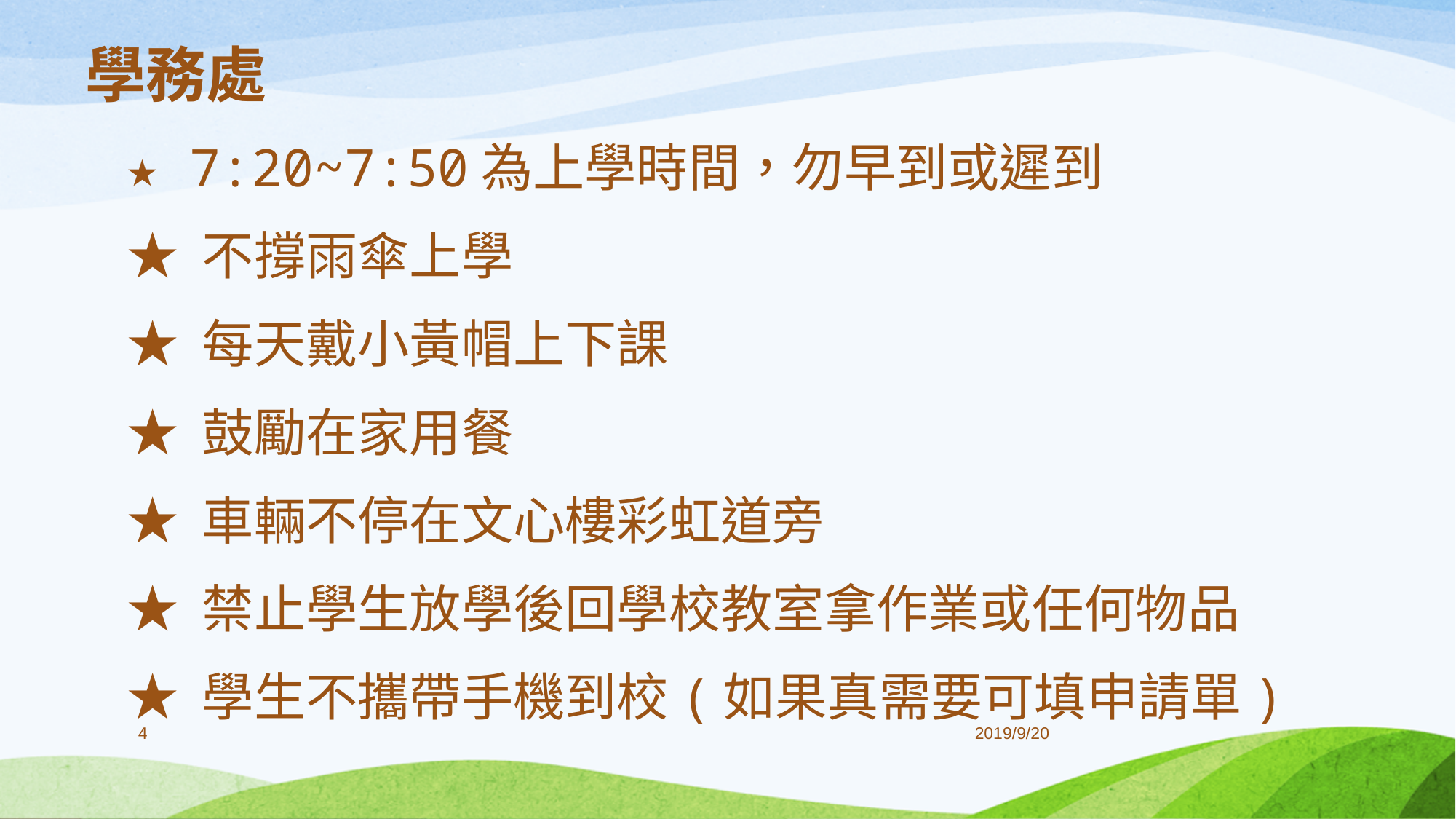

學務處
★ 7:20~7:50為上學時間，勿早到或遲到
★ 不撐雨傘上學
★ 每天戴小黃帽上下課
★ 鼓勵在家用餐
★ 車輛不停在文心樓彩虹道旁
★ 禁止學生放學後回學校教室拿作業或任何物品
★ 學生不攜帶手機到校(如果真需要可填申請單)

4
2019/9/20